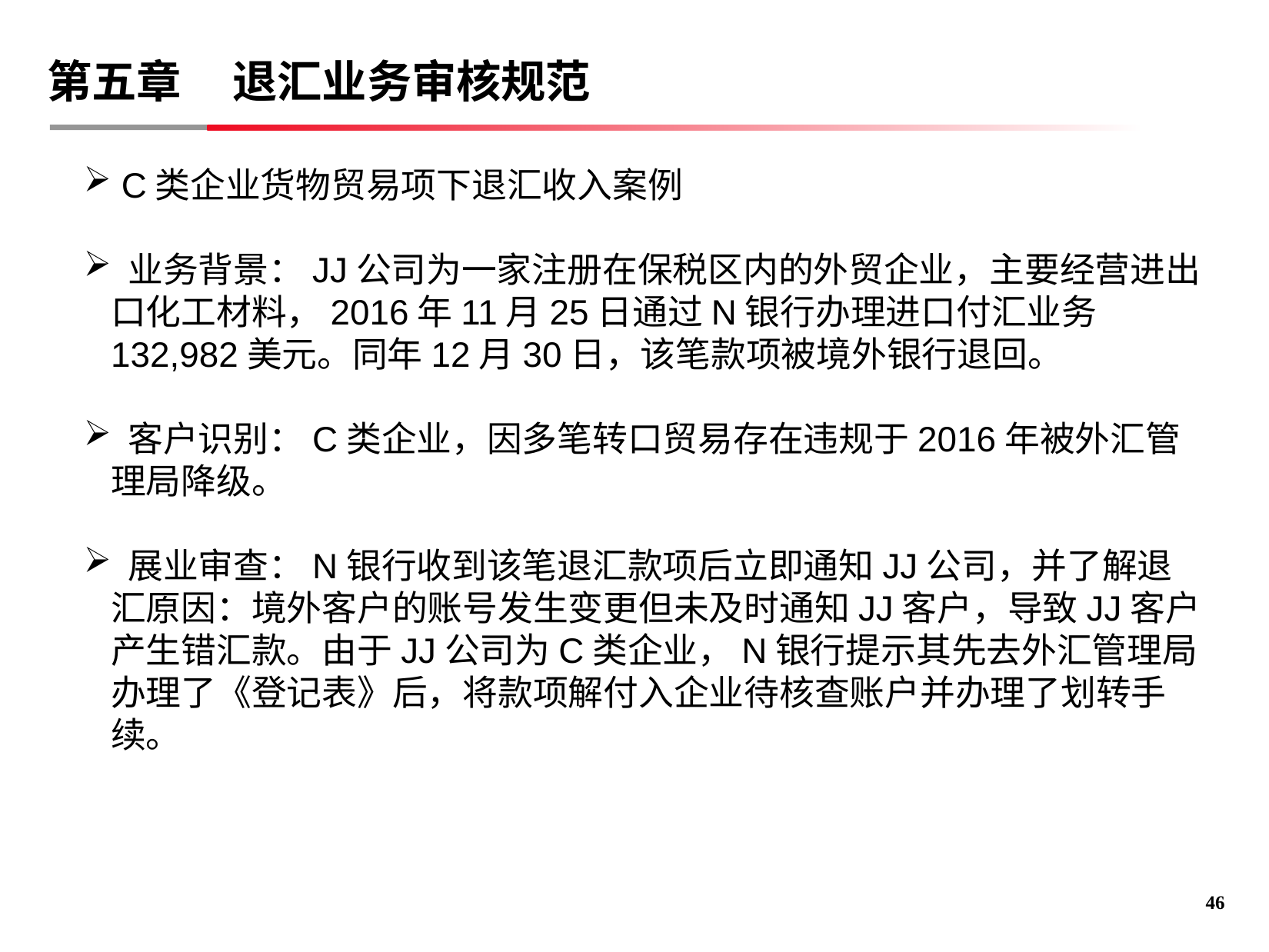

# 第五章     退汇业务审核规范
 C类企业货物贸易项下退汇收入案例

 业务背景：JJ公司为一家注册在保税区内的外贸企业，主要经营进出口化工材料，2016年11月25日通过N银行办理进口付汇业务132,982美元。同年12月30日，该笔款项被境外银行退回。

 客户识别：C类企业，因多笔转口贸易存在违规于2016年被外汇管理局降级。

 展业审查：N银行收到该笔退汇款项后立即通知JJ公司，并了解退汇原因：境外客户的账号发生变更但未及时通知JJ客户，导致JJ客户产生错汇款。由于JJ公司为C类企业，N银行提示其先去外汇管理局办理了《登记表》后，将款项解付入企业待核查账户并办理了划转手续。

46